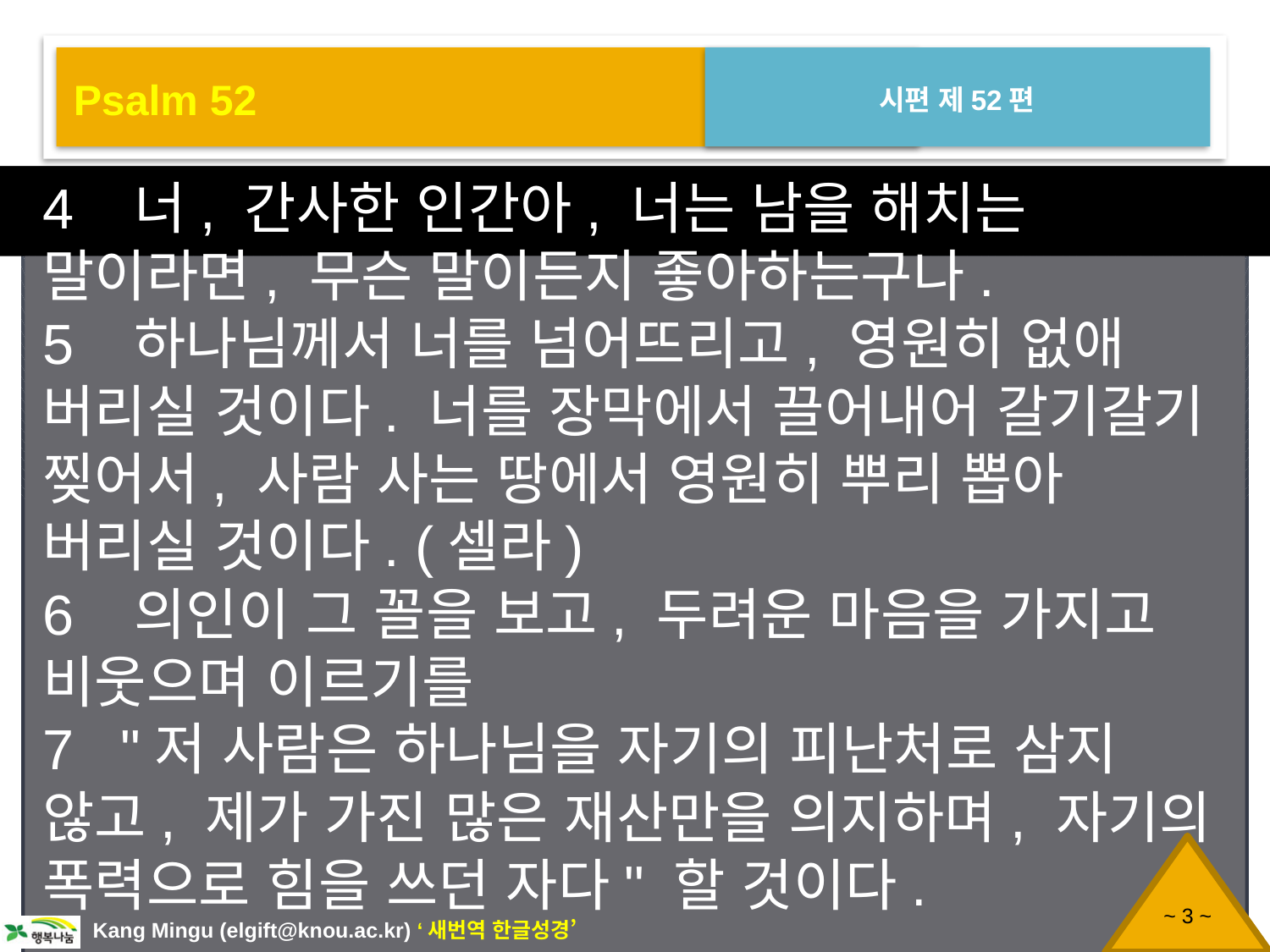

Psalm 52
시편 제52편
4   너, 간사한 인간아, 너는 남을 해치는 말이라면, 무슨 말이든지 좋아하는구나.
5   하나님께서 너를 넘어뜨리고, 영원히 없애 버리실 것이다. 너를 장막에서 끌어내어 갈기갈기 찢어서, 사람 사는 땅에서 영원히 뿌리 뽑아 버리실 것이다. (셀라)
6   의인이 그 꼴을 보고, 두려운 마음을 가지고 비웃으며 이르기를
7   "저 사람은 하나님을 자기의 피난처로 삼지 않고, 제가 가진 많은 재산만을 의지하며, 자기의 폭력으로 힘을 쓰던 자다" 할 것이다.